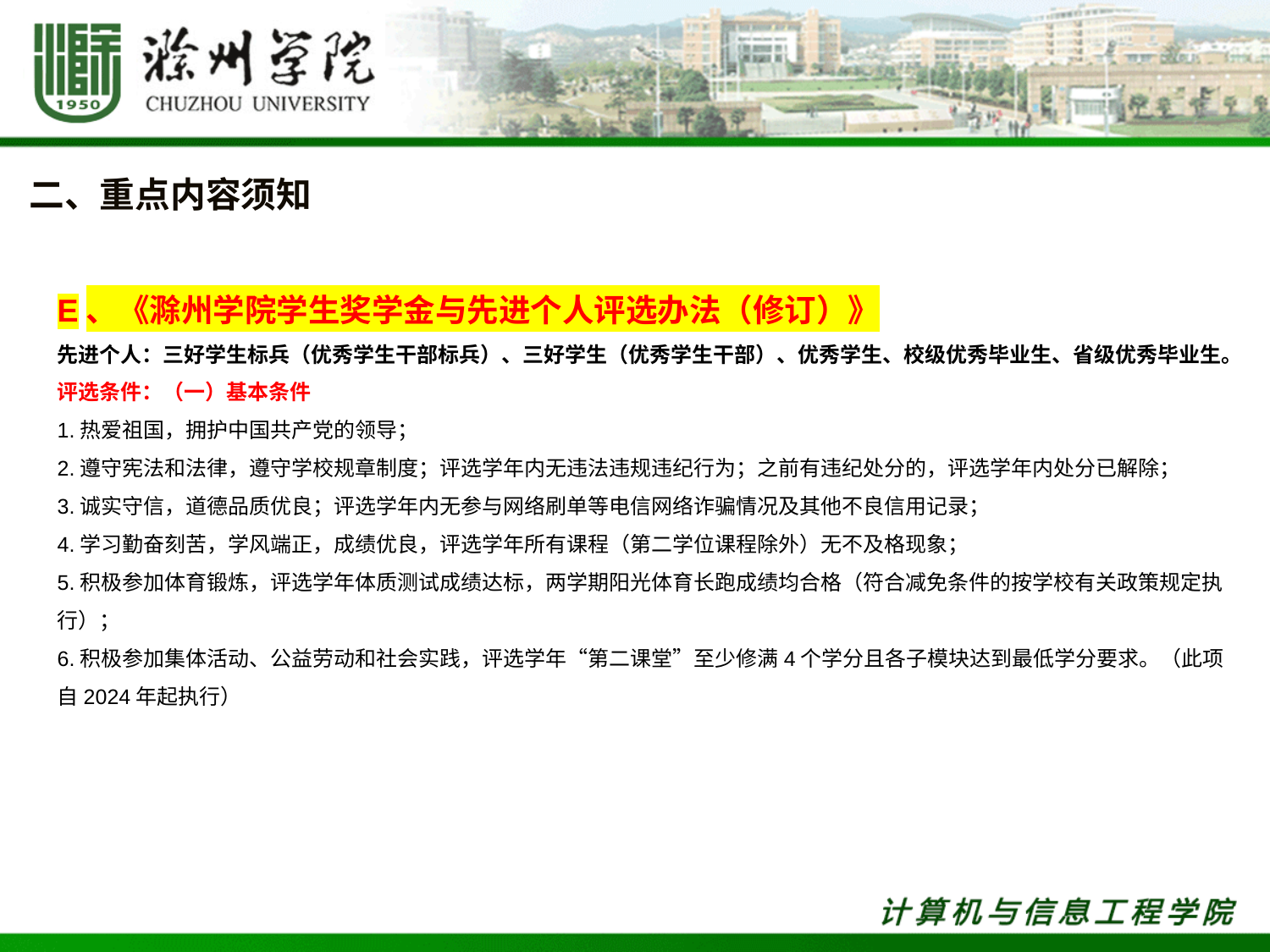

二、重点内容须知

E、《滁州学院学生奖学金与先进个人评选办法（修订）》
先进个人：三好学生标兵（优秀学生干部标兵）、三好学生（优秀学生干部）、优秀学生、校级优秀毕业生、省级优秀毕业生。
评选条件：（一）基本条件
1.热爱祖国，拥护中国共产党的领导；
2.遵守宪法和法律，遵守学校规章制度；评选学年内无违法违规违纪行为；之前有违纪处分的，评选学年内处分已解除；
3.诚实守信，道德品质优良；评选学年内无参与网络刷单等电信网络诈骗情况及其他不良信用记录；
4.学习勤奋刻苦，学风端正，成绩优良，评选学年所有课程（第二学位课程除外）无不及格现象；
5.积极参加体育锻炼，评选学年体质测试成绩达标，两学期阳光体育长跑成绩均合格（符合减免条件的按学校有关政策规定执行）；
6.积极参加集体活动、公益劳动和社会实践，评选学年“第二课堂”至少修满4个学分且各子模块达到最低学分要求。（此项自2024年起执行）